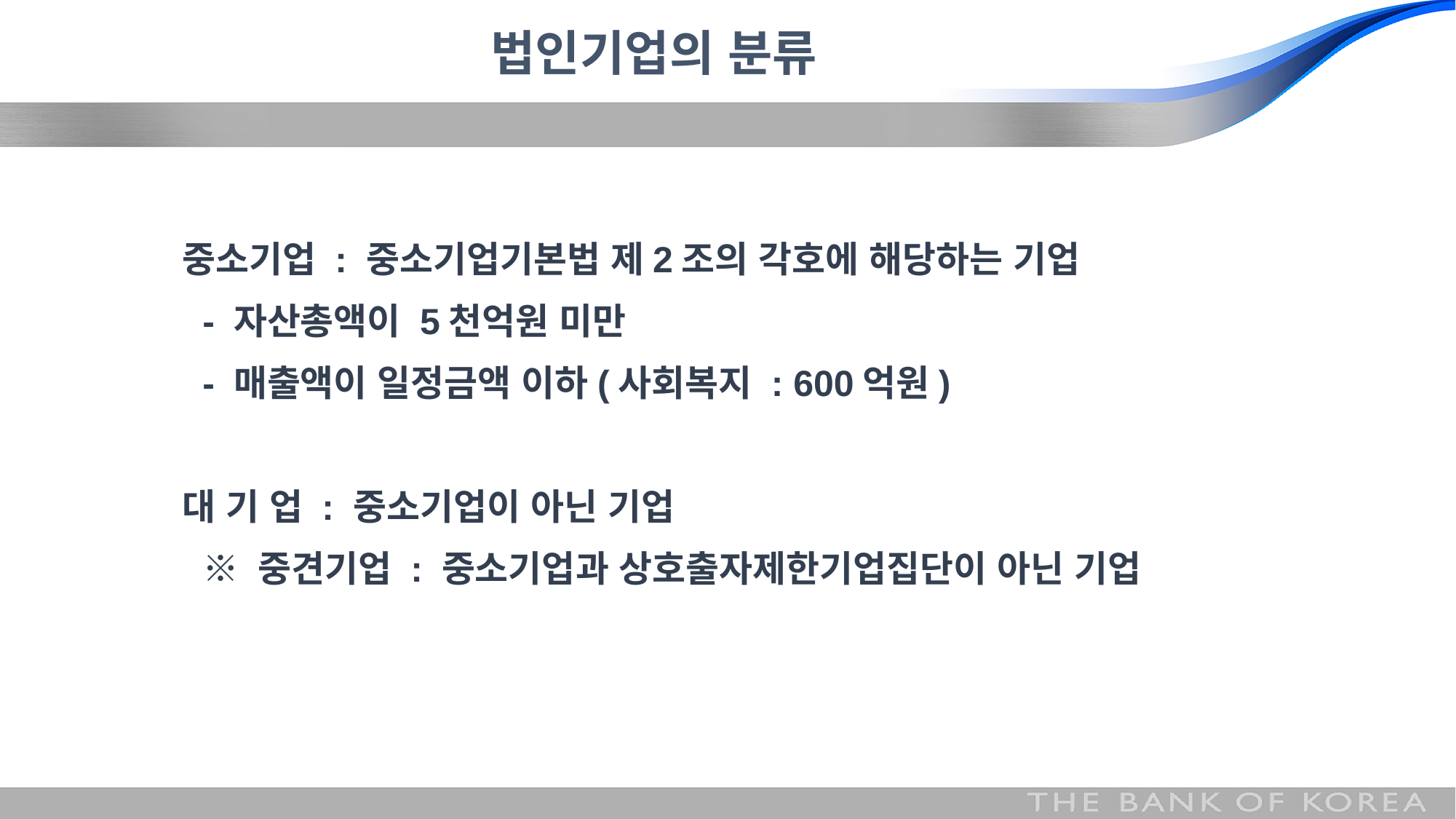

# 법인기업의 분류
중소기업 : 중소기업기본법 제2조의 각호에 해당하는 기업
  - 자산총액이 5천억원 미만
  - 매출액이 일정금액 이하(사회복지 : 600억원)

대 기 업 : 중소기업이 아닌 기업
  ※ 중견기업 : 중소기업과 상호출자제한기업집단이 아닌 기업